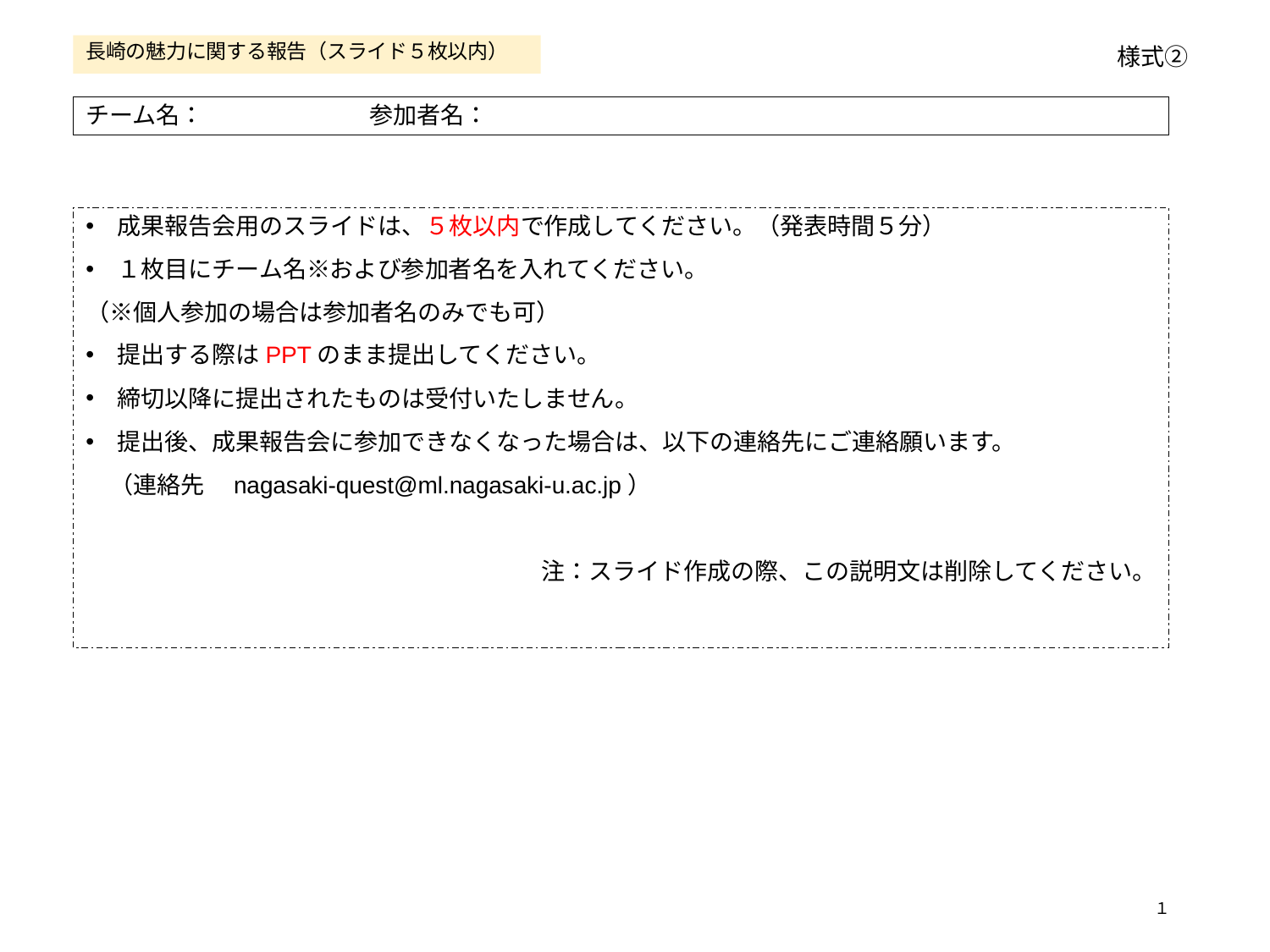

長崎の魅力に関する報告（スライド５枚以内）
様式②
チーム名：　　　　　　　参加者名：
成果報告会用のスライドは、５枚以内で作成してください。（発表時間５分）
１枚目にチーム名※および参加者名を入れてください。
（※個人参加の場合は参加者名のみでも可）
提出する際はPPTのまま提出してください。
締切以降に提出されたものは受付いたしません。
提出後、成果報告会に参加できなくなった場合は、以下の連絡先にご連絡願います。
　（連絡先　nagasaki-quest@ml.nagasaki-u.ac.jp）

注：スライド作成の際、この説明文は削除してください。
１